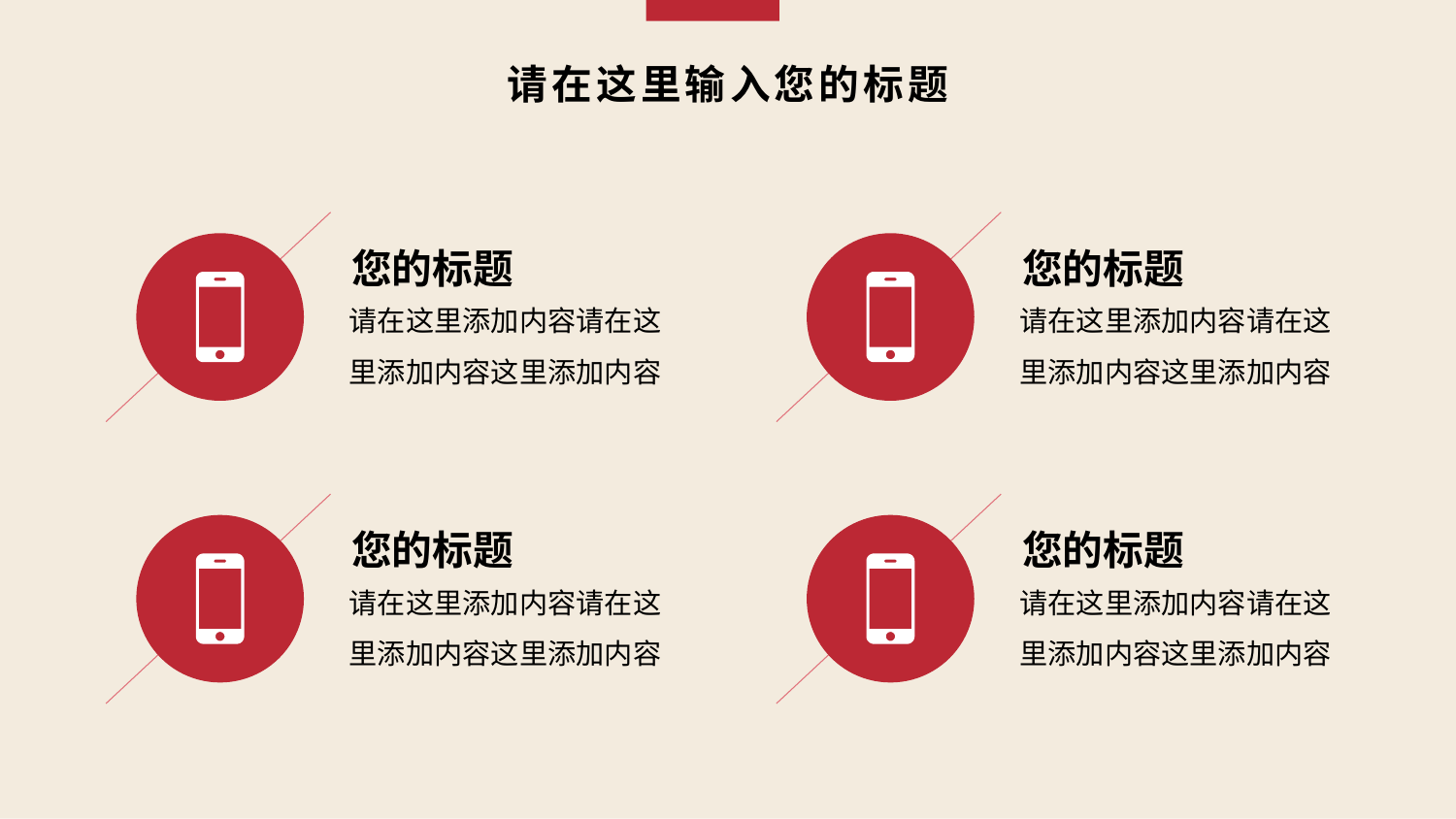

# 请在这里输入您的标题
您的标题
您的标题

请在这里添加内容请在这里添加内容这里添加内容
请在这里添加内容请在这里添加内容这里添加内容
您的标题
您的标题

请在这里添加内容请在这里添加内容这里添加内容
请在这里添加内容请在这里添加内容这里添加内容